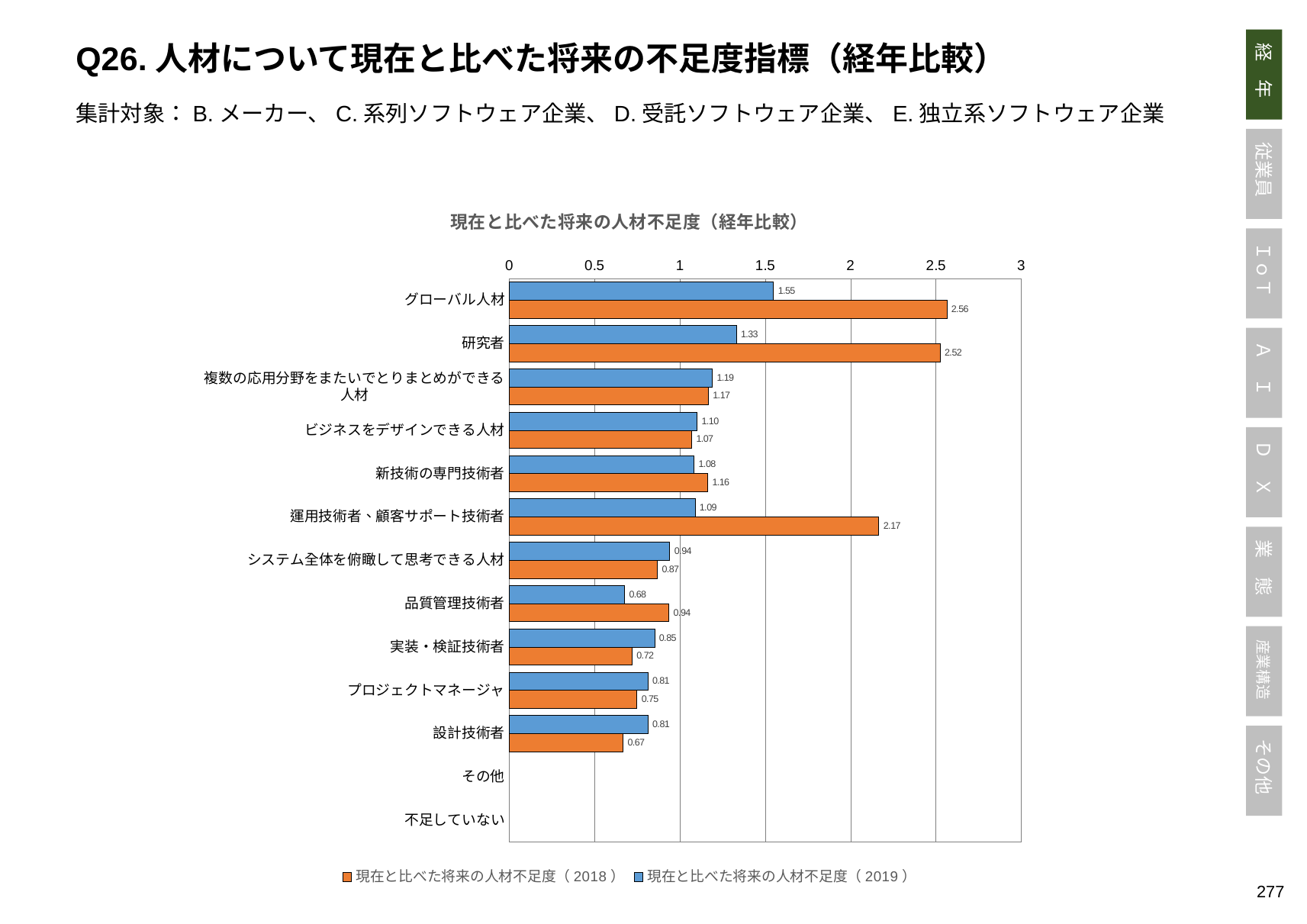

Q26.人材について現在と比べた将来の不足度指標（経年比較）
集計対象：B.メーカー、C.系列ソフトウェア企業、D.受託ソフトウェア企業、E.独立系ソフトウェア企業

[unsupported chart]

277